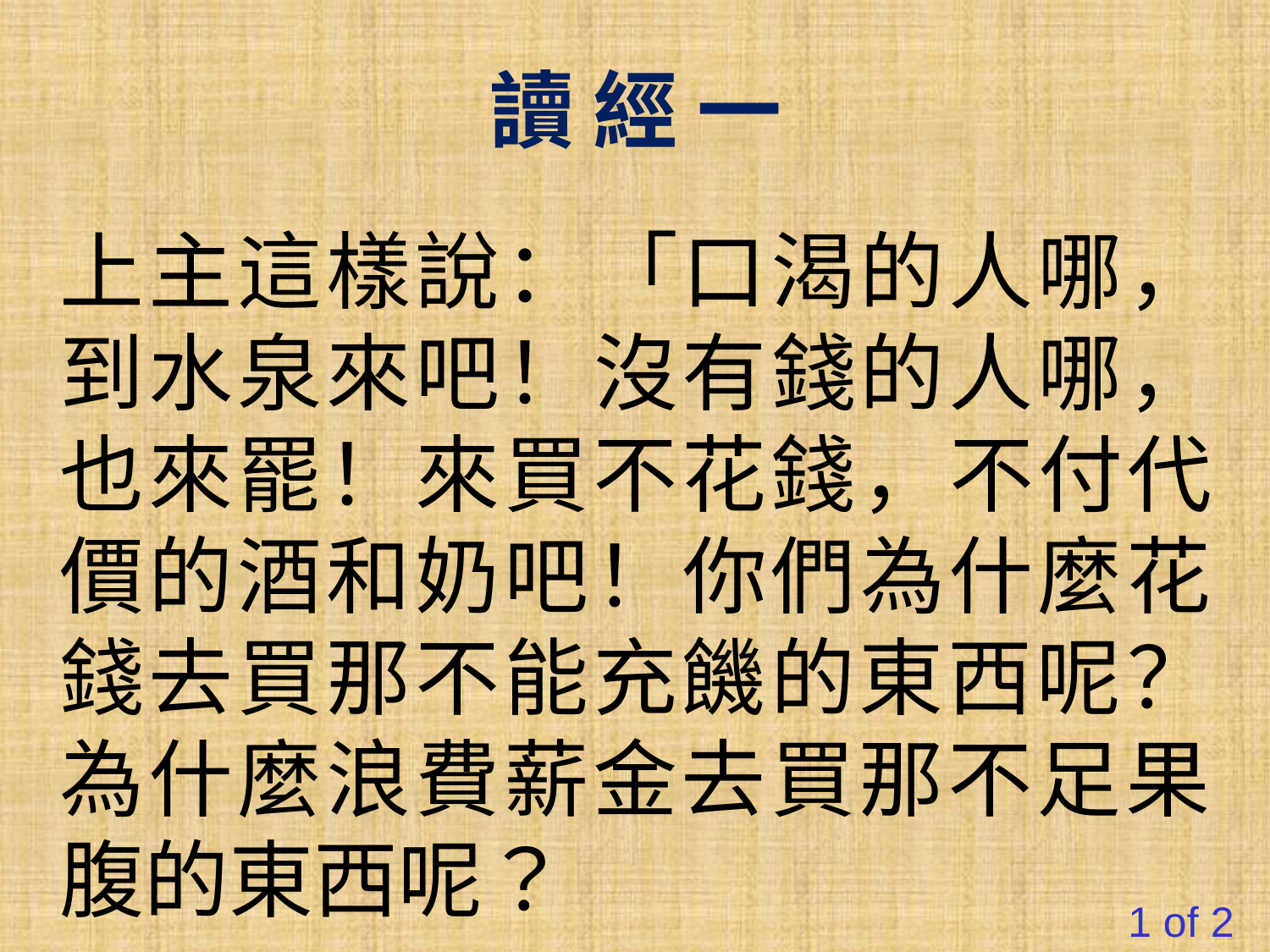

讀 經 一

上主這樣說：「口渴的人哪，到水泉來吧！沒有錢的人哪，也來罷！來買不花錢，不付代價的酒和奶吧！你們為什麼花錢去買那不能充饑的東西呢？為什麼浪費薪金去買那不足果腹的東西呢？
#
1 of 2